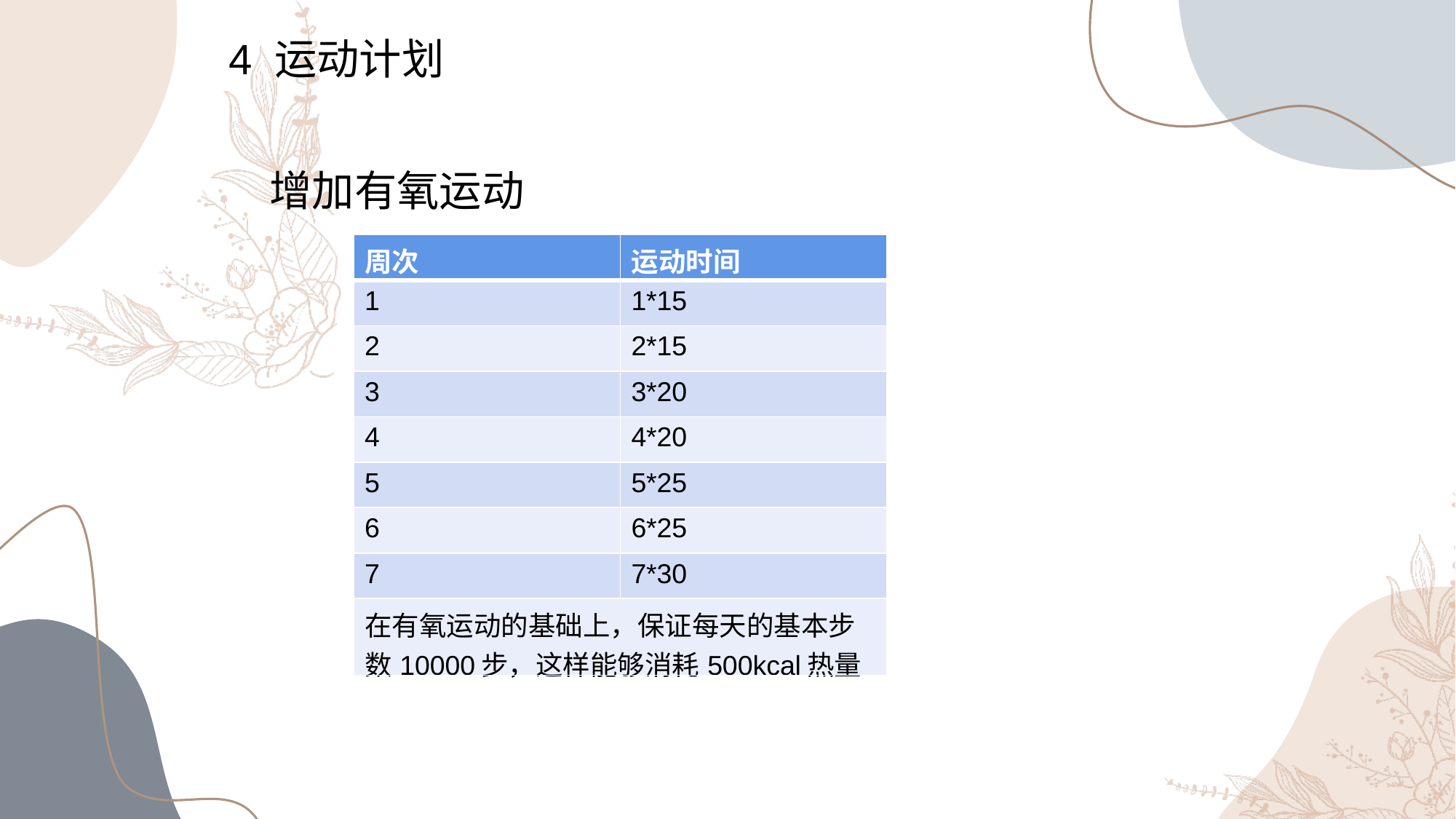

4 运动计划
增加有氧运动
| 周次 | 运动时间 |
| --- | --- |
| 1 | 1\*15 |
| 2 | 2\*15 |
| 3 | 3\*20 |
| 4 | 4\*20 |
| 5 | 5\*25 |
| 6 | 6\*25 |
| 7 | 7\*30 |
| 在有氧运动的基础上，保证每天的基本步数10000步，这样能够消耗500kcal热量 |  |

90%